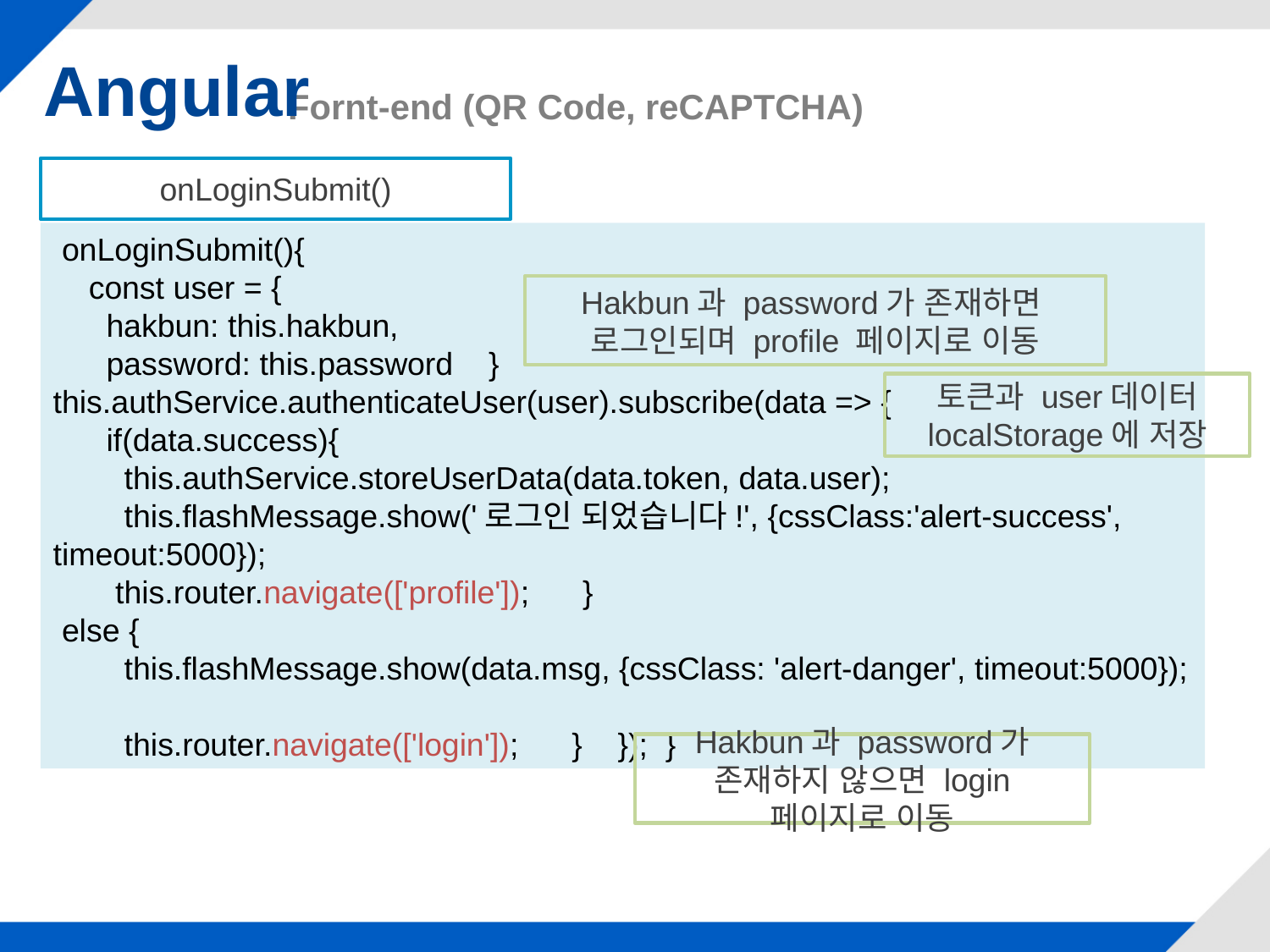

Angular
Fornt-end (QR Code, reCAPTCHA)
onLoginSubmit()
 onLoginSubmit(){
    const user = {
      hakbun: this.hakbun,
      password: this.password    }
this.authService.authenticateUser(user).subscribe(data => {
      if(data.success){
        this.authService.storeUserData(data.token, data.user);
        this.flashMessage.show('로그인 되었습니다!', {cssClass:'alert-success', timeout:5000});
       this.router.navigate(['profile']);      }
 else {
        this.flashMessage.show(data.msg, {cssClass: 'alert-danger', timeout:5000});
        this.router.navigate(['login']);      }    });  }
Hakbun과 password가 존재하면
로그인되며 profile 페이지로 이동
토큰과 user데이터 localStorage에 저장
Hakbun과 password가 존재하지 않으면 login 페이지로 이동